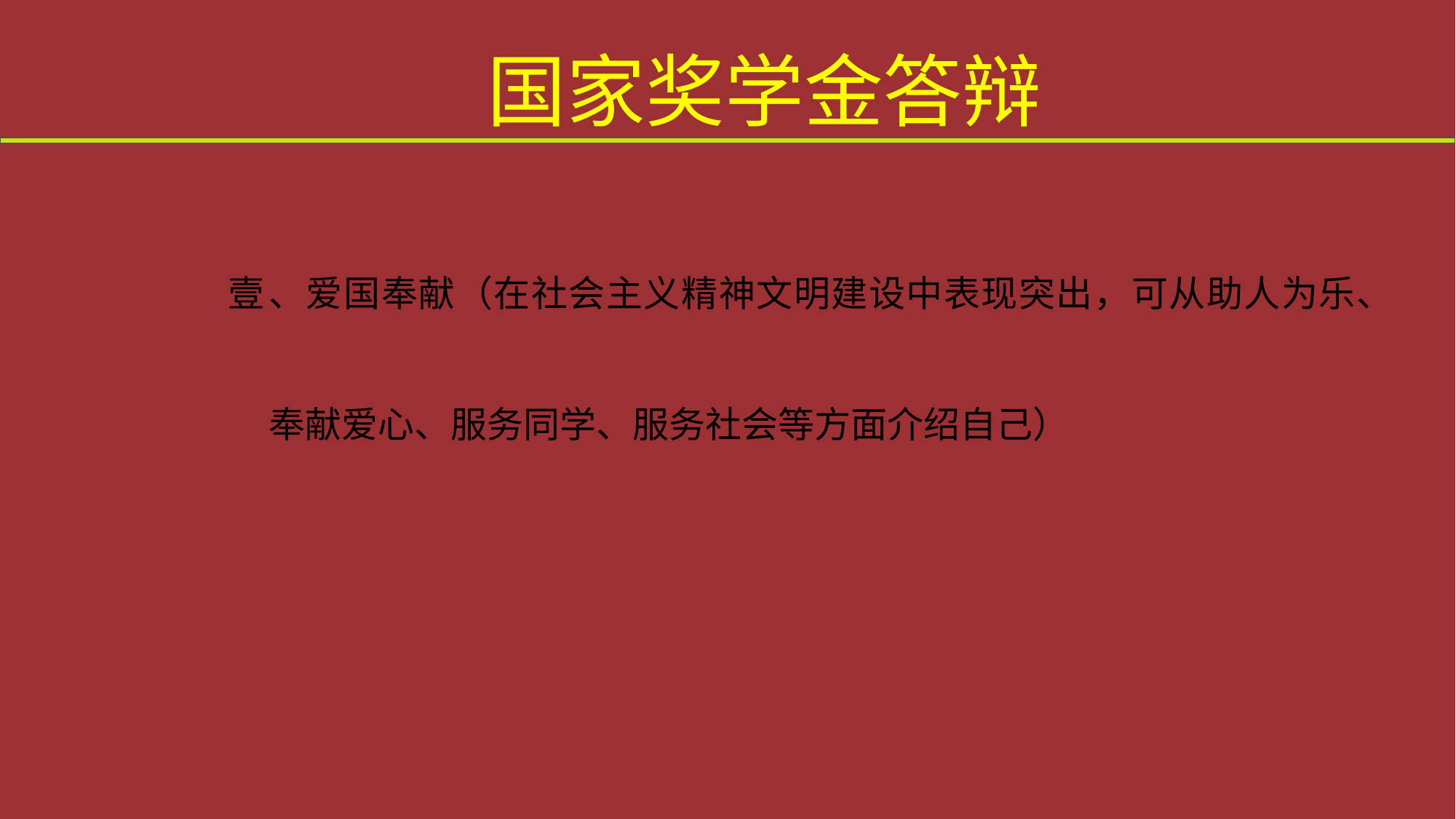

# 国家奖学金答辩

、爱国奉献（在社会主义精神文明建设中表现突出，可从助人为乐、奉献爱心、服务同学、服务社会等方面介绍自己）